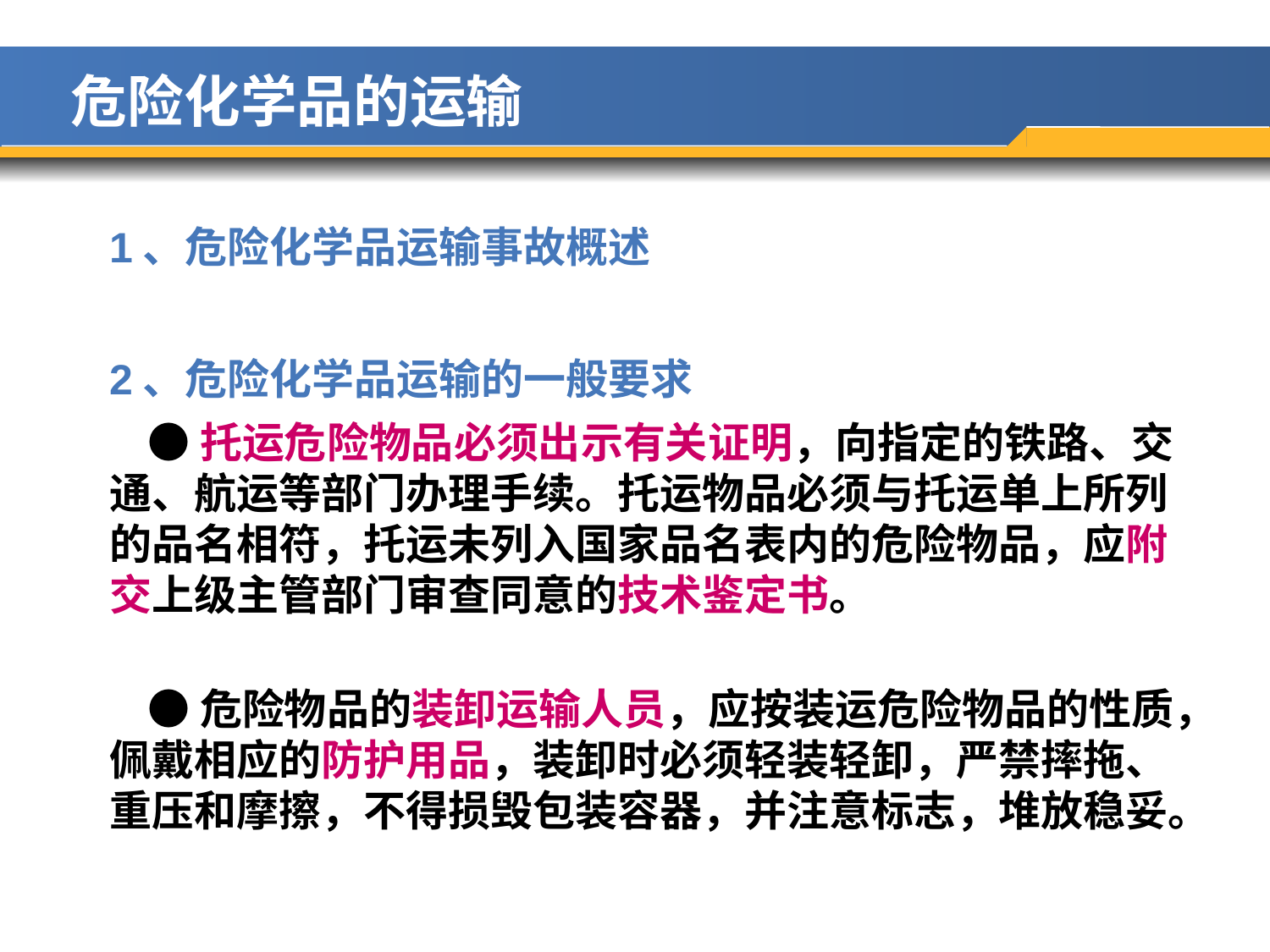

危险化学品的运输

1、危险化学品运输事故概述

2、危险化学品运输的一般要求
    ●托运危险物品必须出示有关证明，向指定的铁路、交通、航运等部门办理手续。托运物品必须与托运单上所列的品名相符，托运未列入国家品名表内的危险物品，应附交上级主管部门审查同意的技术鉴定书。

    ●危险物品的装卸运输人员，应按装运危险物品的性质，佩戴相应的防护用品，装卸时必须轻装轻卸，严禁摔拖、重压和摩擦，不得损毁包装容器，并注意标志，堆放稳妥。